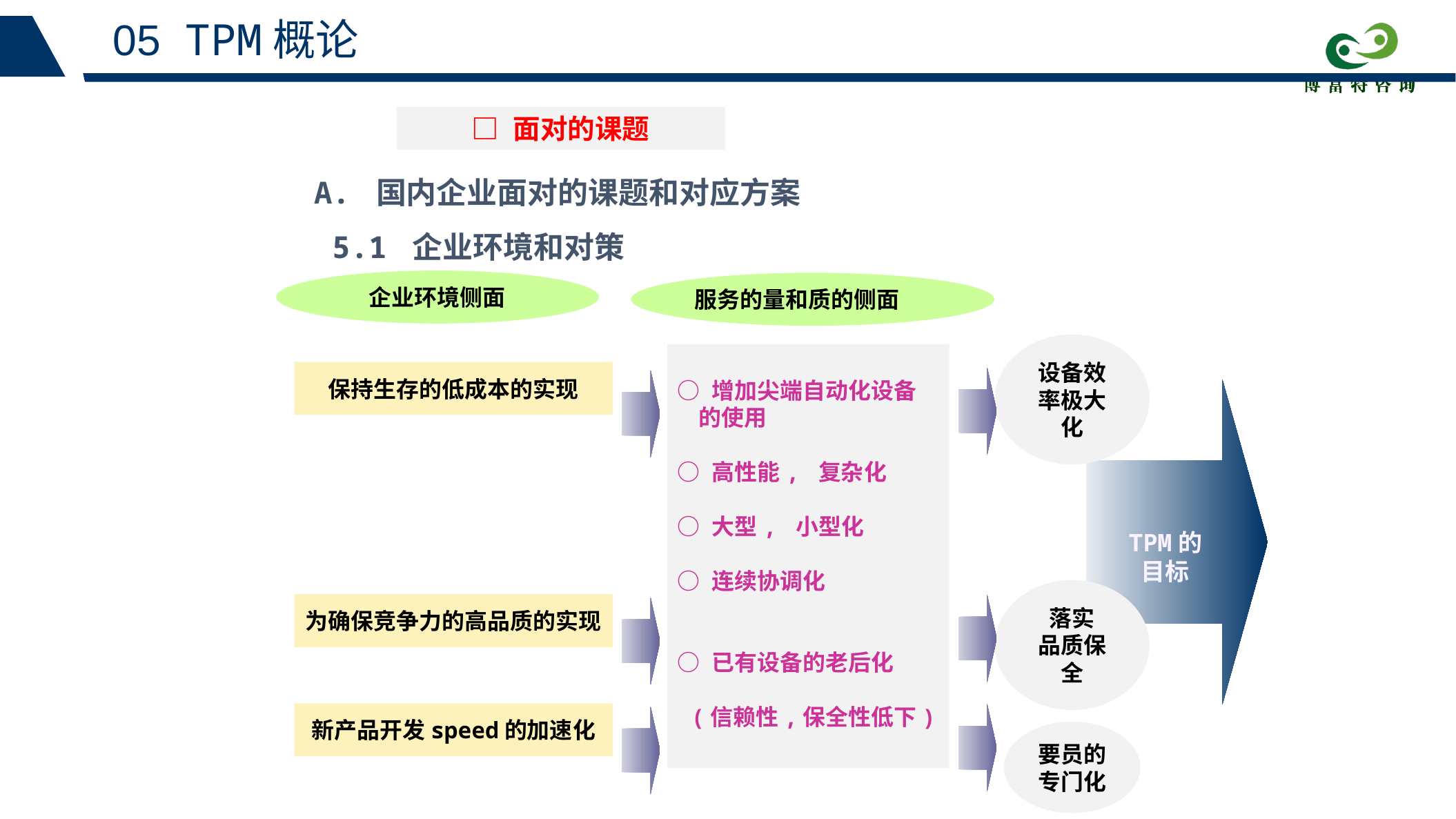

05  TPM概论

□ 面对的课题
A. 国内企业面对的课题和对应方案
 5.1 企业环境和对策
企业环境侧面
服务的量和质的侧面

设备效率极大化

○ 增加尖端自动化设备
   的使用

○ 高性能, 复杂化

○ 大型, 小型化

○ 连续协调化

○ 已有设备的老后化

 (信赖性,保全性低下)

保持生存的低成本的实现

TPM的
目标

落实
品质保全
为确保竞争力的高品质的实现
新产品开发speed的加速化
要员的专门化